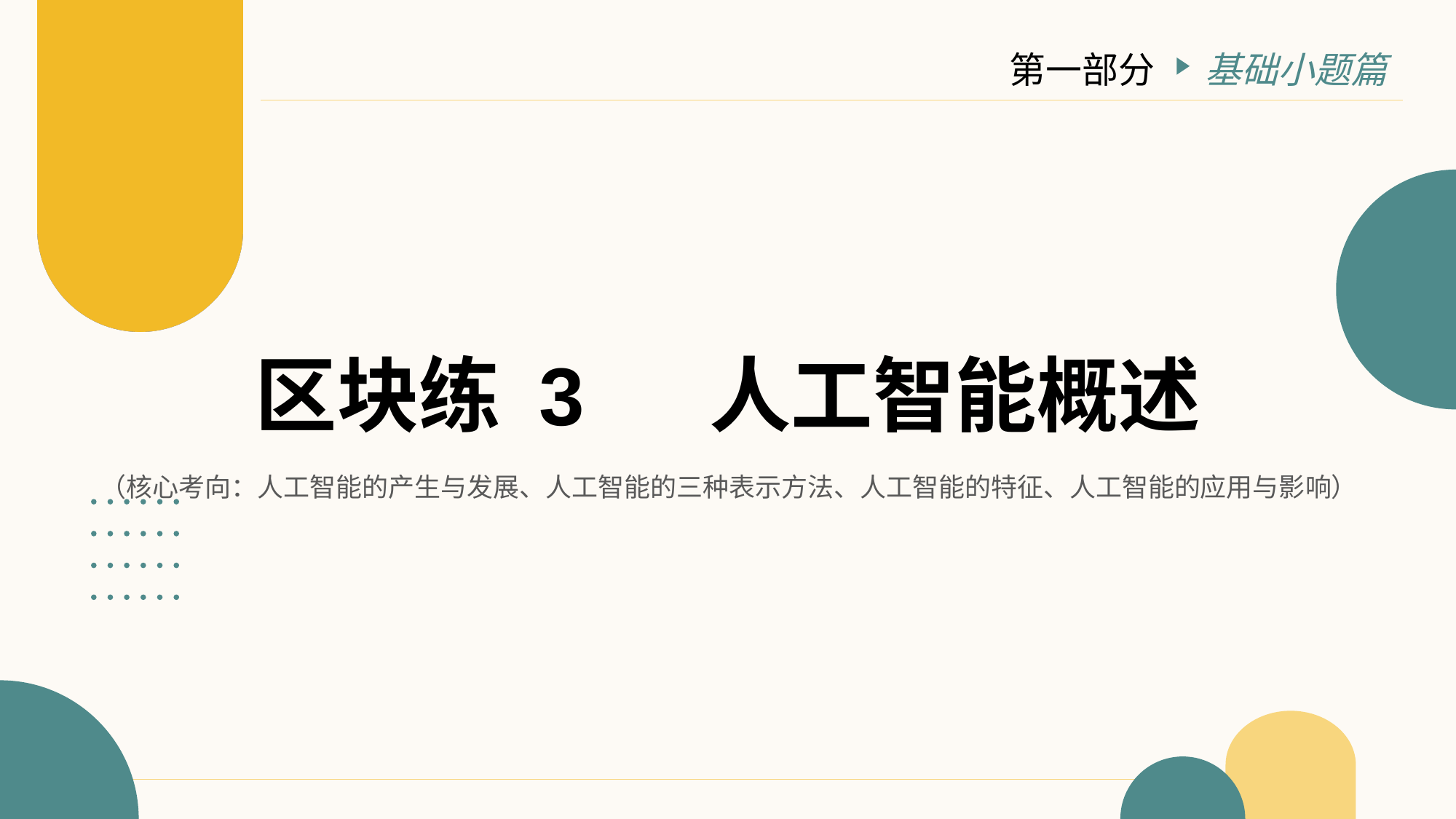

第一部分
基础小题篇

# 区块练 3 　人工智能概述
（核心考向：人工智能的产生与发展、人工智能的三种表示方法、人工智能的特征、人工智能的应用与影响）